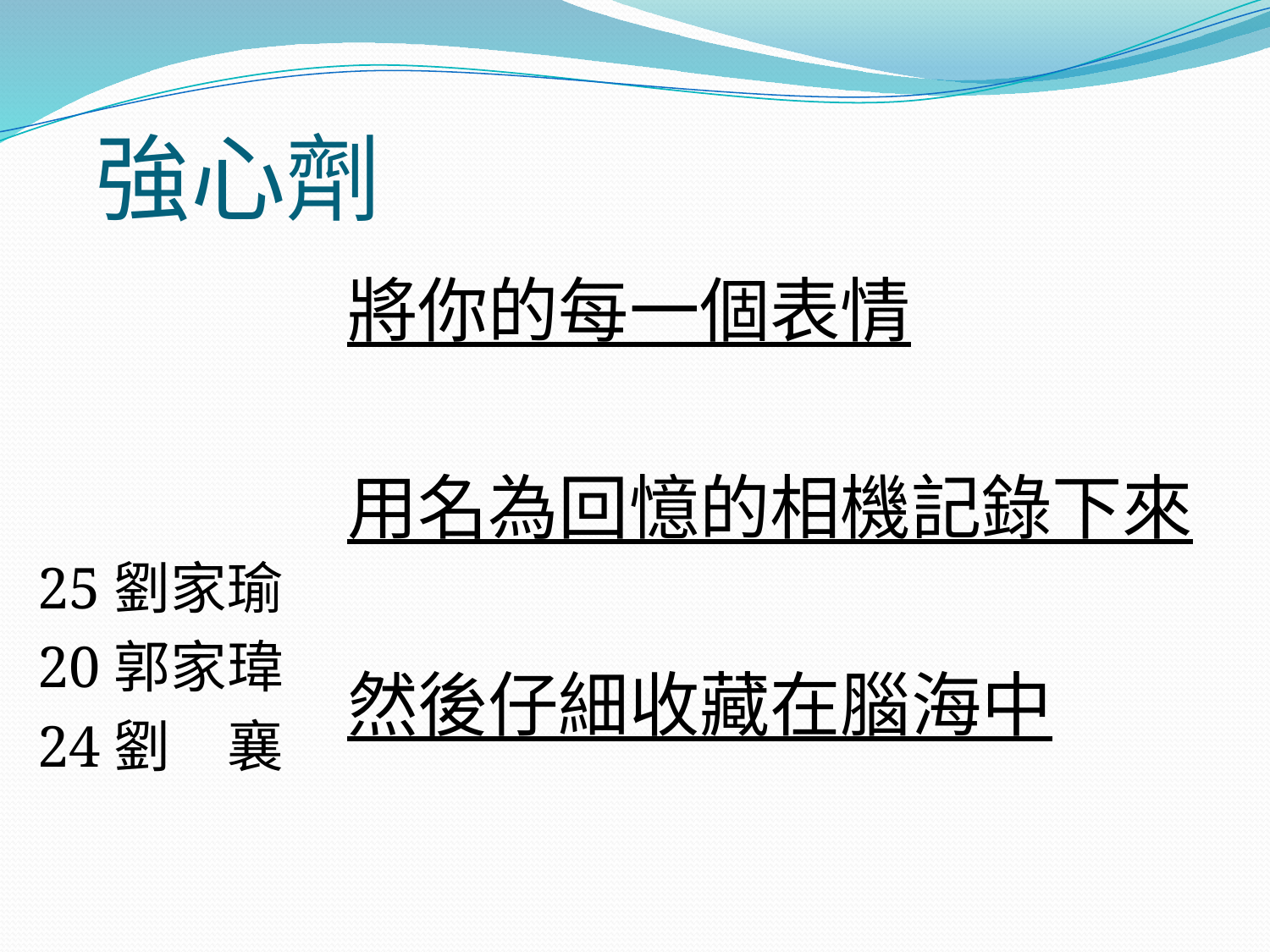

# 強心劑
將你的每一個表情

用名為回憶的相機記錄下來

然後仔細收藏在腦海中
25劉家瑜
20郭家瑋
24劉　襄